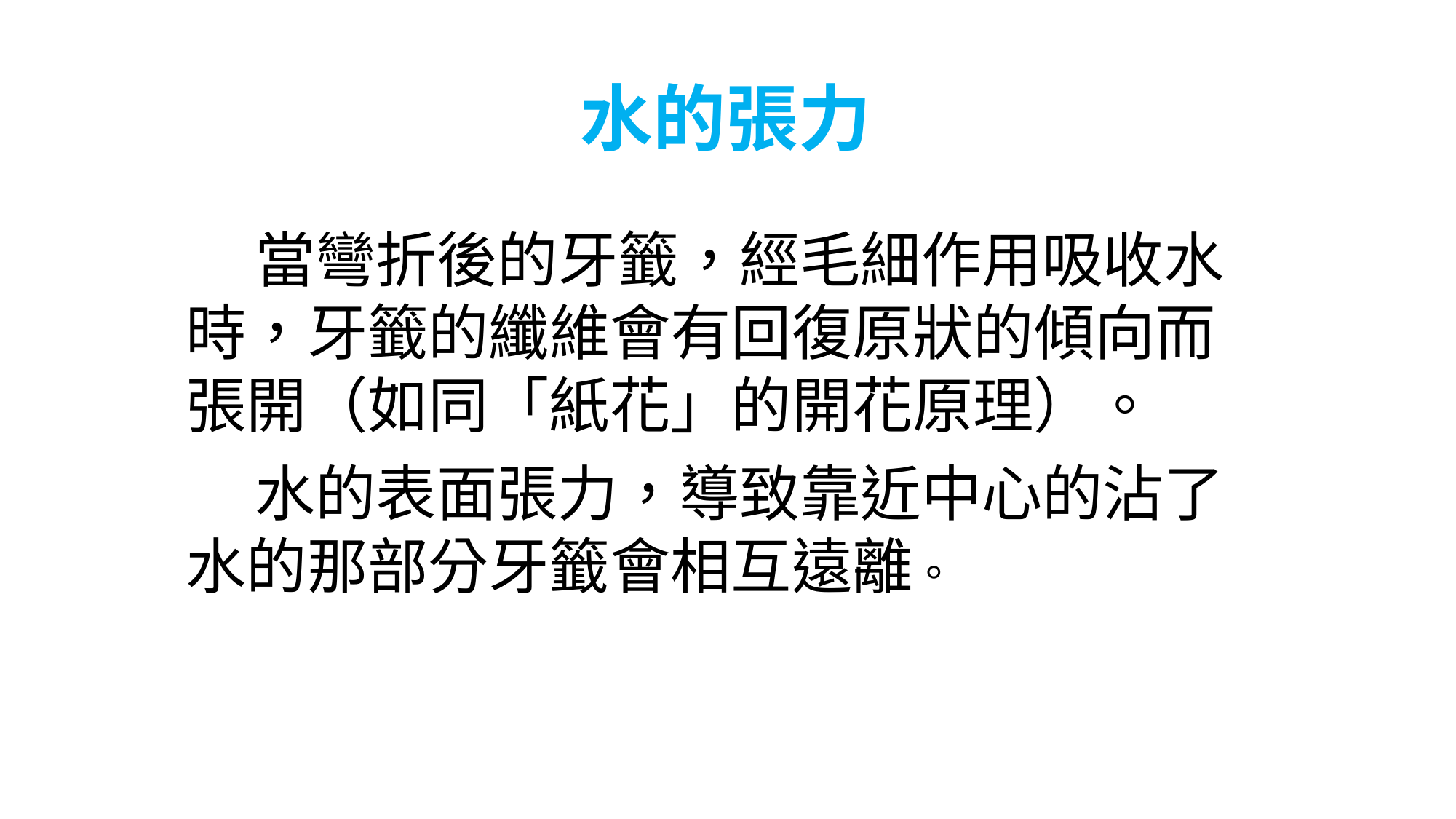

# 水的張力
    當彎折後的牙籤，經毛細作用吸收水時，牙籤的纖維會有回復原狀的傾向而張開（如同「紙花」的開花原理）。
    水的表面張力，導致靠近中心的沾了水的那部分牙籤會相互遠離。